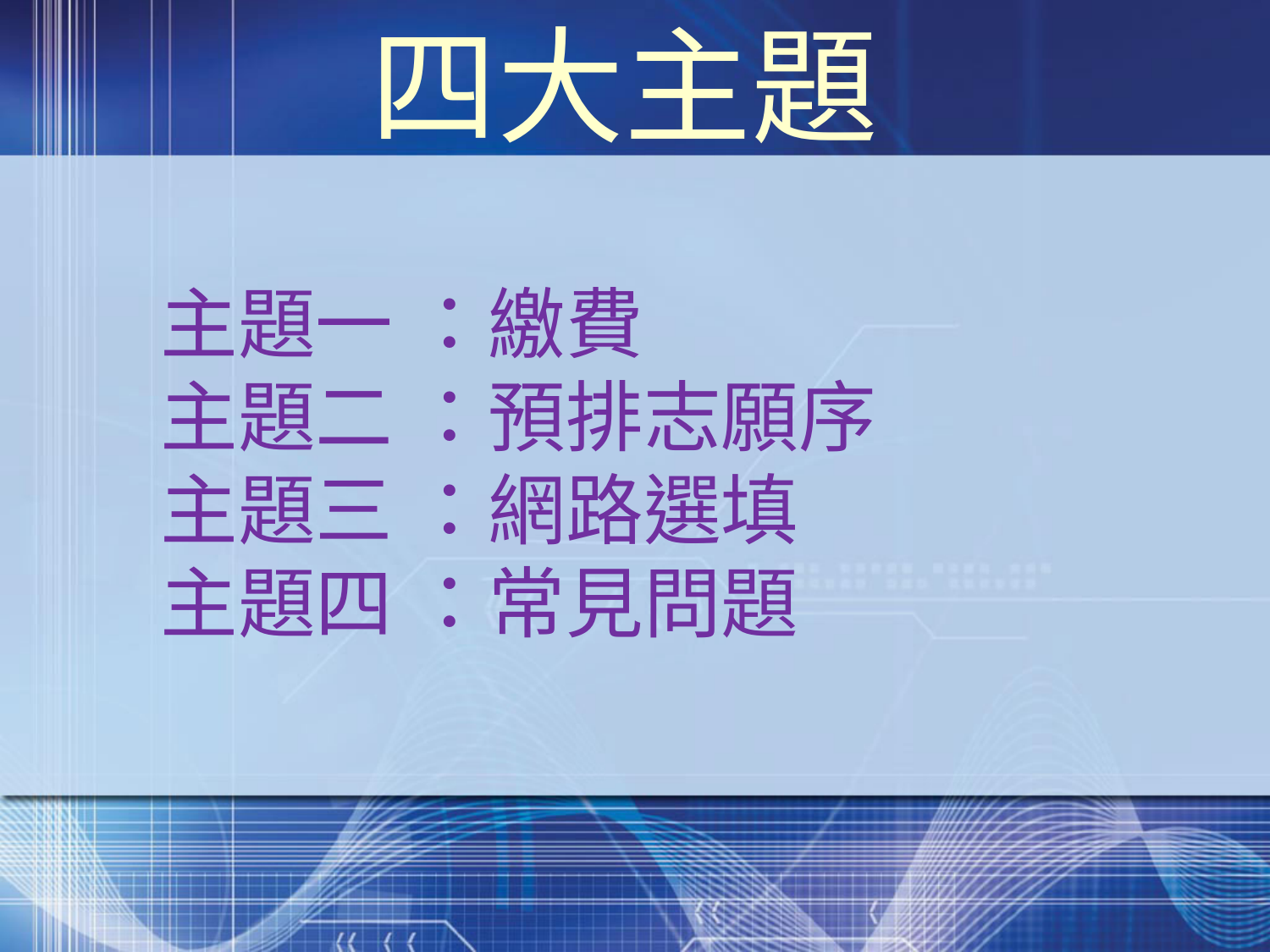

四大主題
# 主題一 ：繳費 主題二 ：預排志願序 主題三 ：網路選填 主題四 ：常見問題